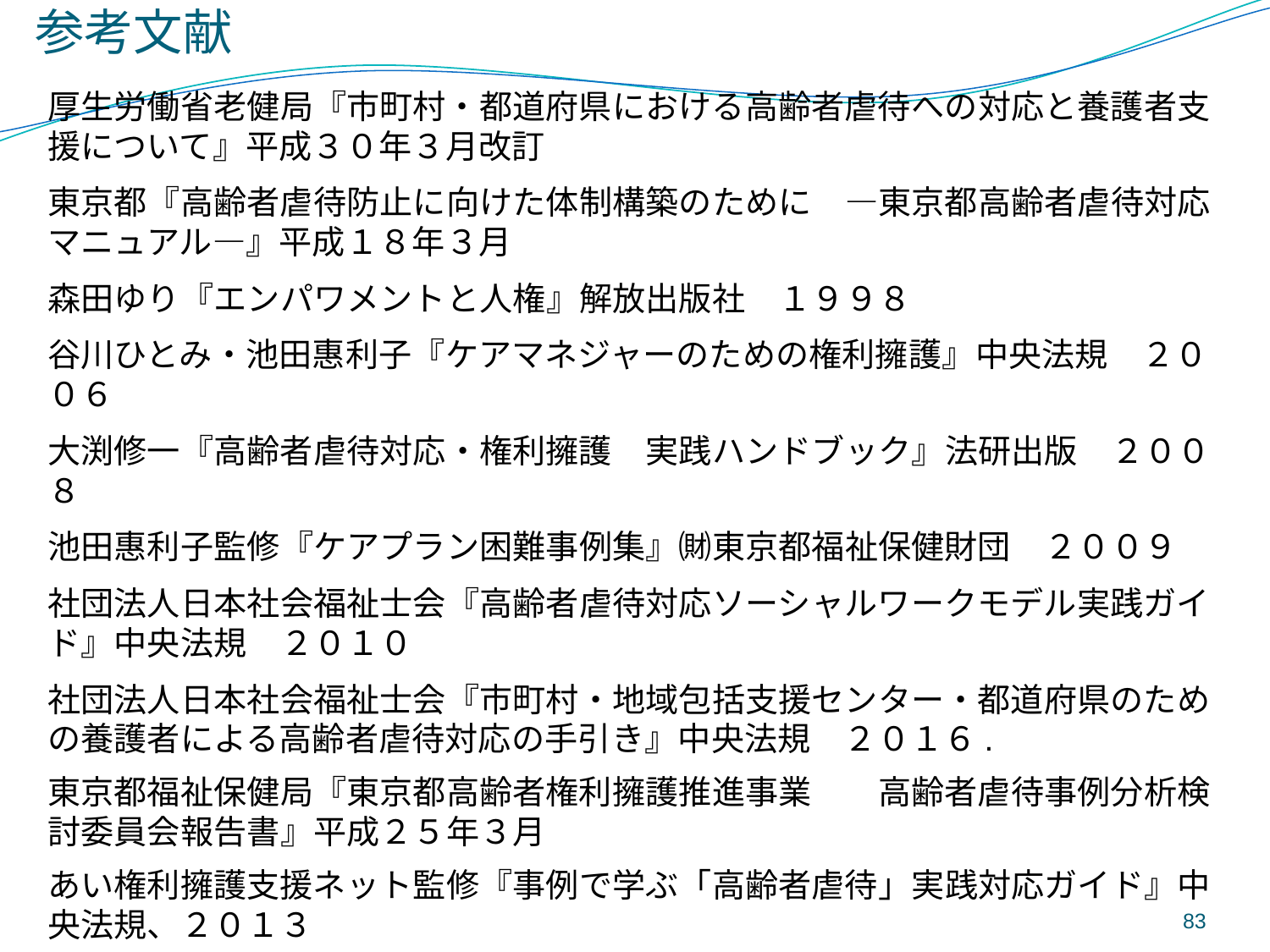

# 参考文献
厚生労働省老健局『市町村・都道府県における高齢者虐待への対応と養護者支援について』平成３０年３月改訂
東京都『高齢者虐待防止に向けた体制構築のために　―東京都高齢者虐待対応マニュアル―』平成１８年３月
森田ゆり『エンパワメントと人権』解放出版社　１９９８
谷川ひとみ・池田惠利子『ケアマネジャーのための権利擁護』中央法規　２００６
大渕修一『高齢者虐待対応・権利擁護　実践ハンドブック』法研出版　２００８
池田惠利子監修『ケアプラン困難事例集』㈶東京都福祉保健財団　２００９
社団法人日本社会福祉士会『高齢者虐待対応ソーシャルワークモデル実践ガイド』中央法規　２０１０
社団法人日本社会福祉士会『市町村・地域包括支援センター・都道府県のための養護者による高齢者虐待対応の手引き』中央法規　２０１６.
東京都福祉保健局『東京都高齢者権利擁護推進事業　　高齢者虐待事例分析検討委員会報告書』平成２５年３月
あい権利擁護支援ネット監修『事例で学ぶ「高齢者虐待」実践対応ガイド』中央法規、２０１３

83